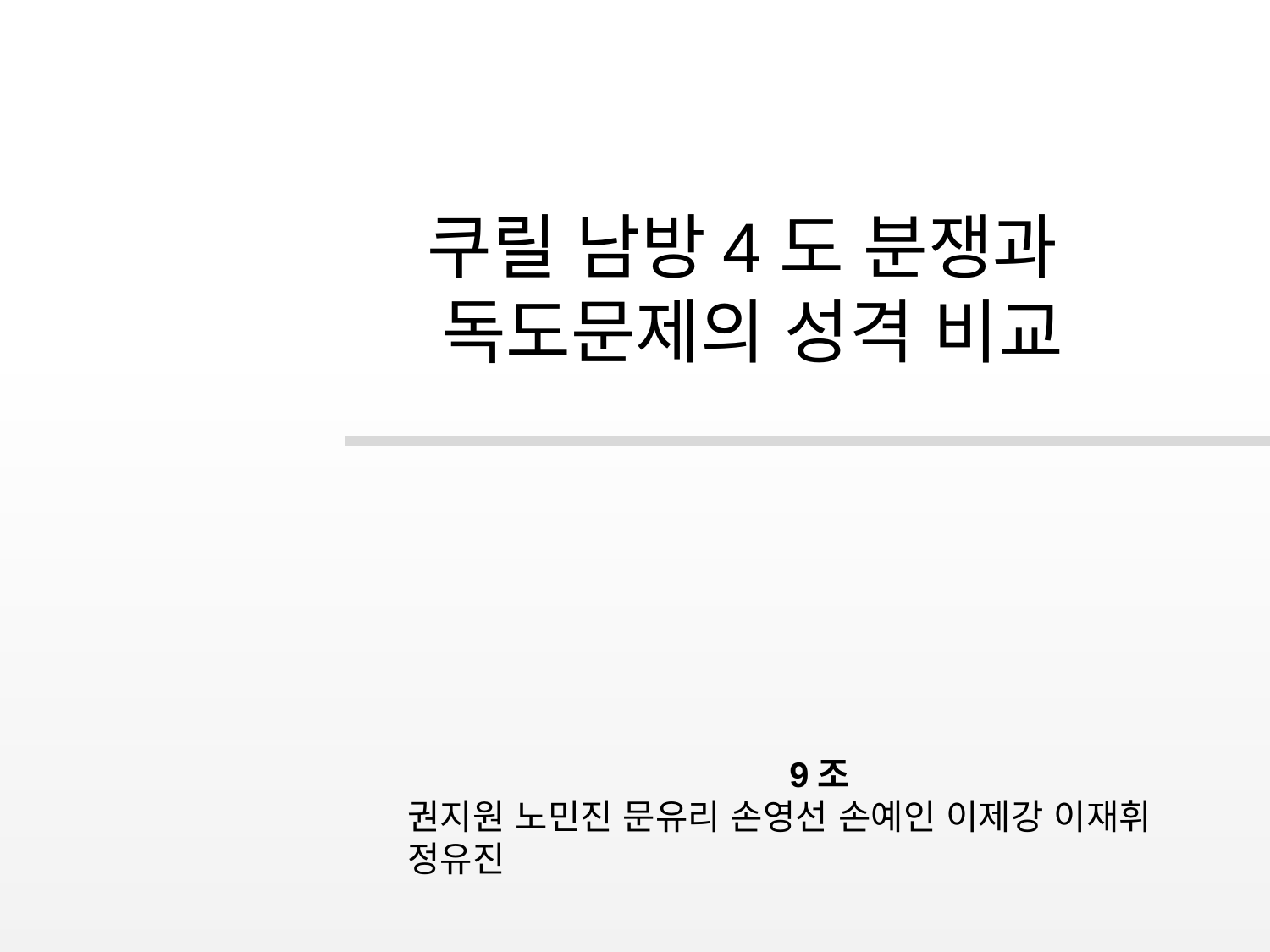

쿠릴 남방4도 분쟁과
독도문제의 성격 비교

 9조
권지원 노민진 문유리 손영선 손예인 이제강 이재휘 정유진